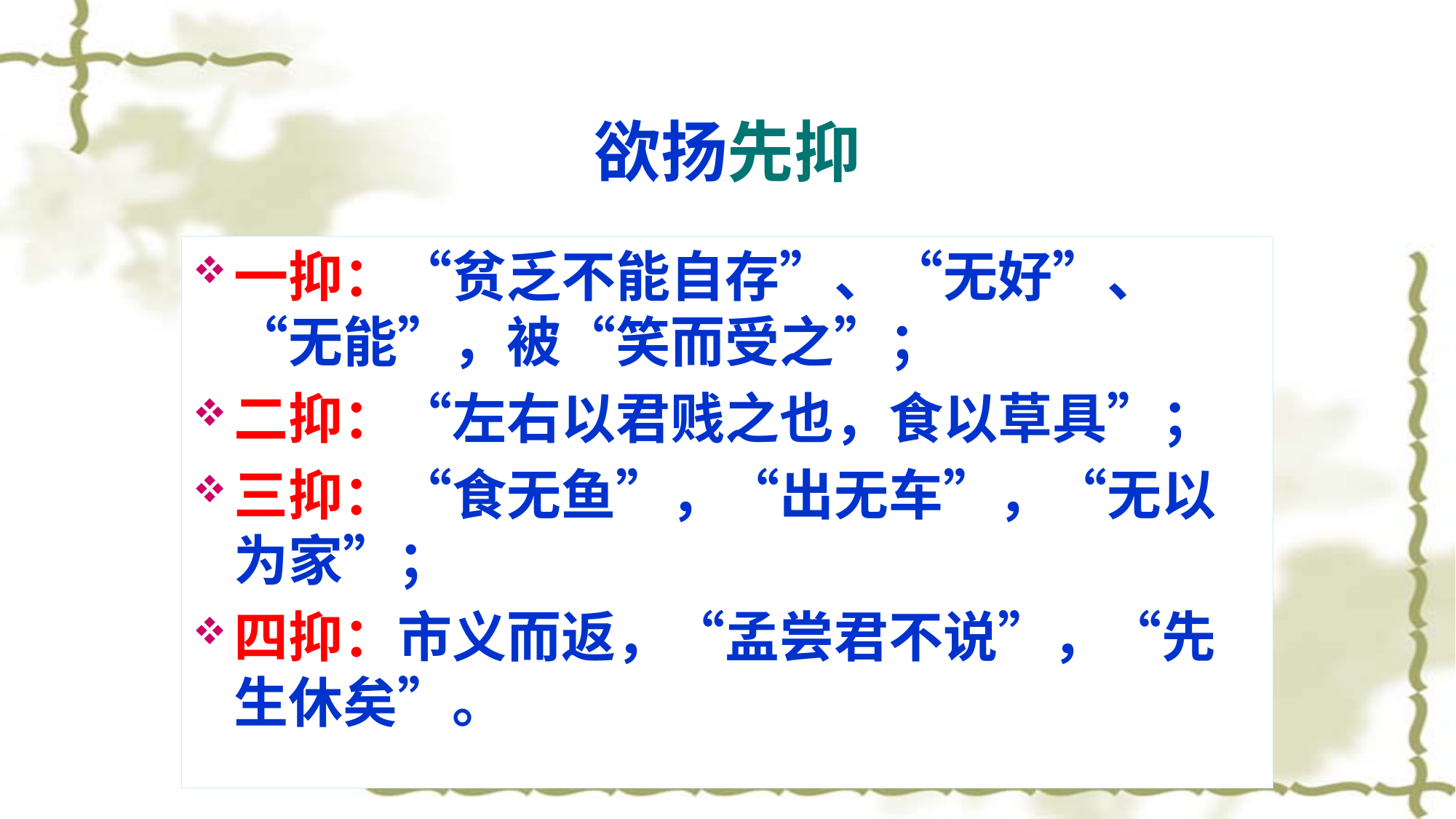

# 欲扬先抑
一抑：“贫乏不能自存”、“无好”、“无能”，被“笑而受之”；
二抑：“左右以君贱之也，食以草具”；
三抑：“食无鱼”，“出无车”，“无以为家”；
四抑：市义而返，“孟尝君不说”，“先生休矣”。